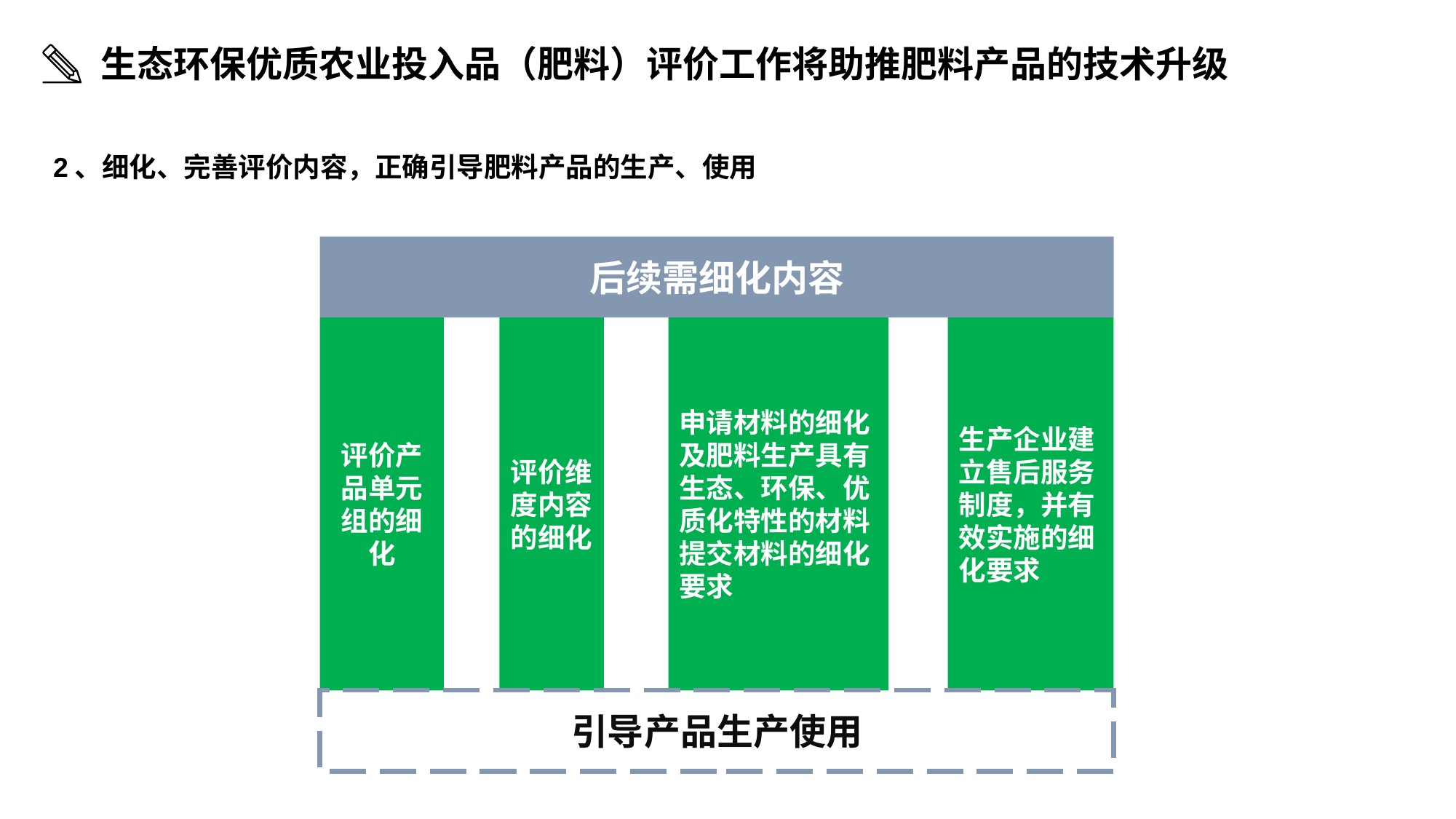

生态环保优质农业投入品（肥料）评价工作将助推肥料产品的技术升级

2、细化、完善评价内容，正确引导肥料产品的生产、使用
后续需细化内容
评价产品单元组的细化
评价维度内容的细化
申请材料的细化及肥料生产具有生态、环保、优质化特性的材料提交材料的细化要求
生产企业建立售后服务制度，并有效实施的细化要求
引导产品生产使用